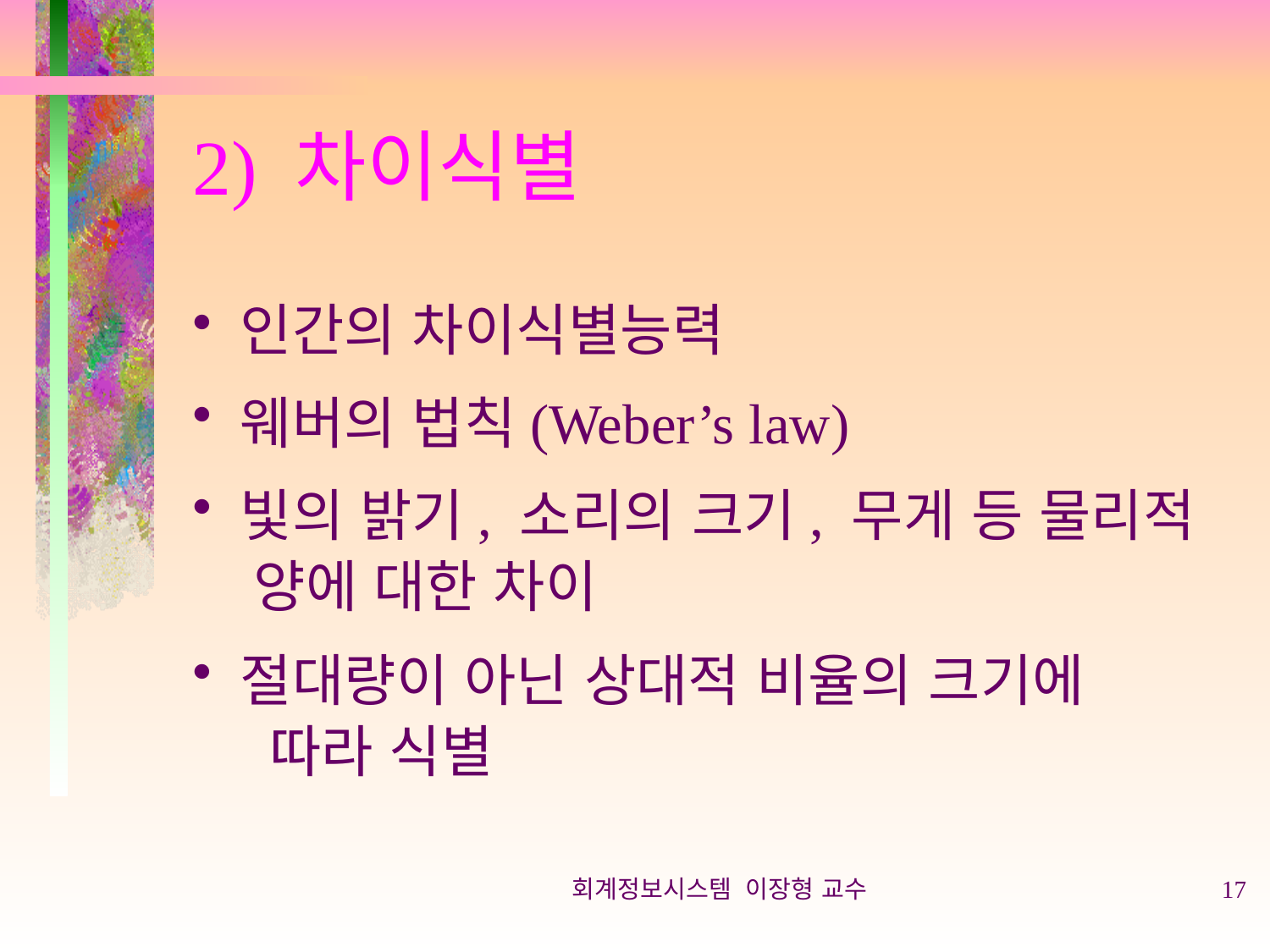

# 2) 차이식별
인간의 차이식별능력
웨버의 법칙(Weber’s law)
빛의 밝기, 소리의 크기, 무게 등 물리적
   양에 대한 차이
절대량이 아닌 상대적 비율의 크기에
    따라 식별
회계정보시스템  이장형 교수
17